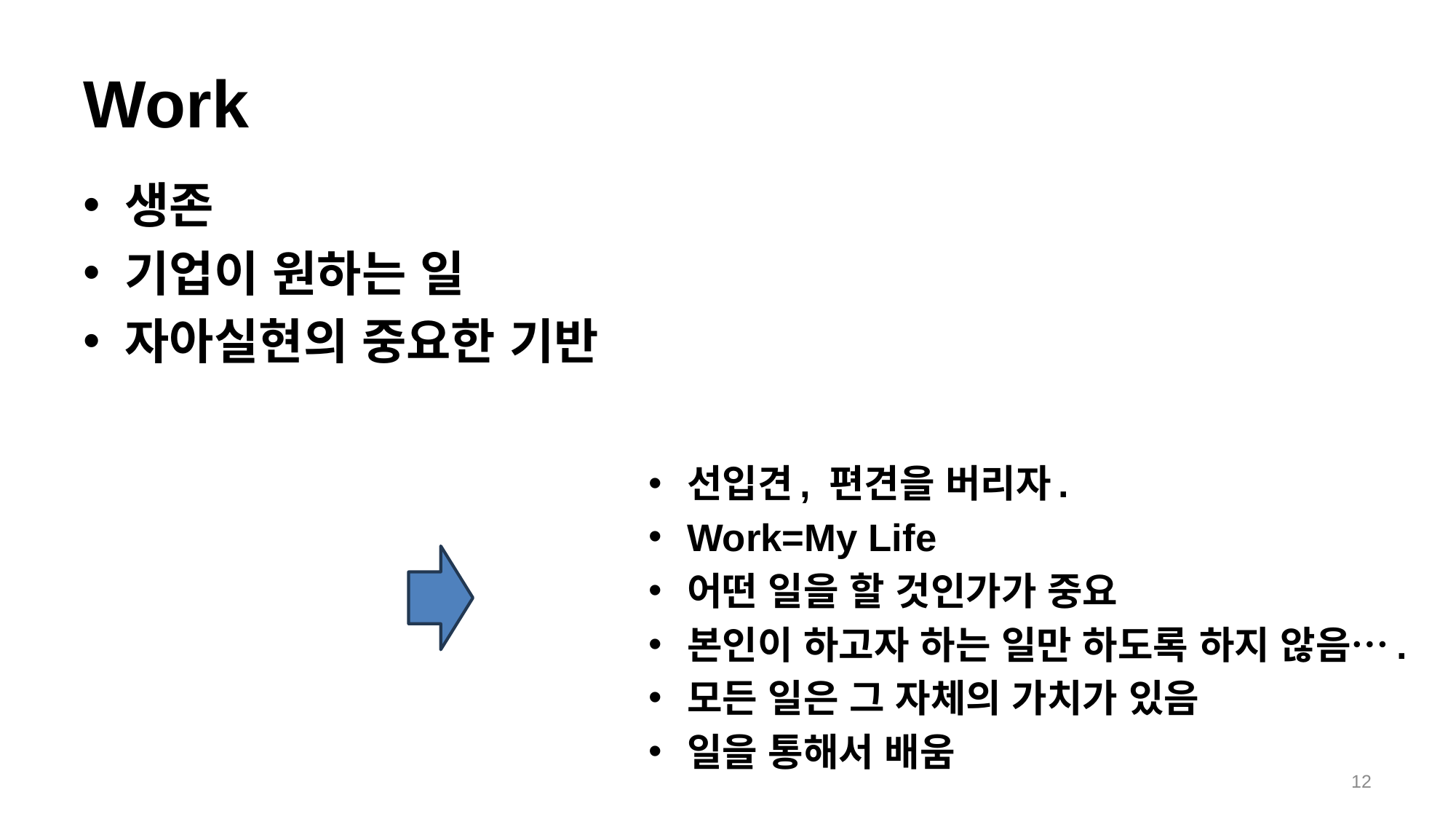

# Work
생존
기업이 원하는 일
자아실현의 중요한 기반

선입견, 편견을 버리자.
Work=My Life
어떤 일을 할 것인가가 중요
본인이 하고자 하는 일만 하도록 하지 않음….
모든 일은 그 자체의 가치가 있음
일을 통해서 배움

12